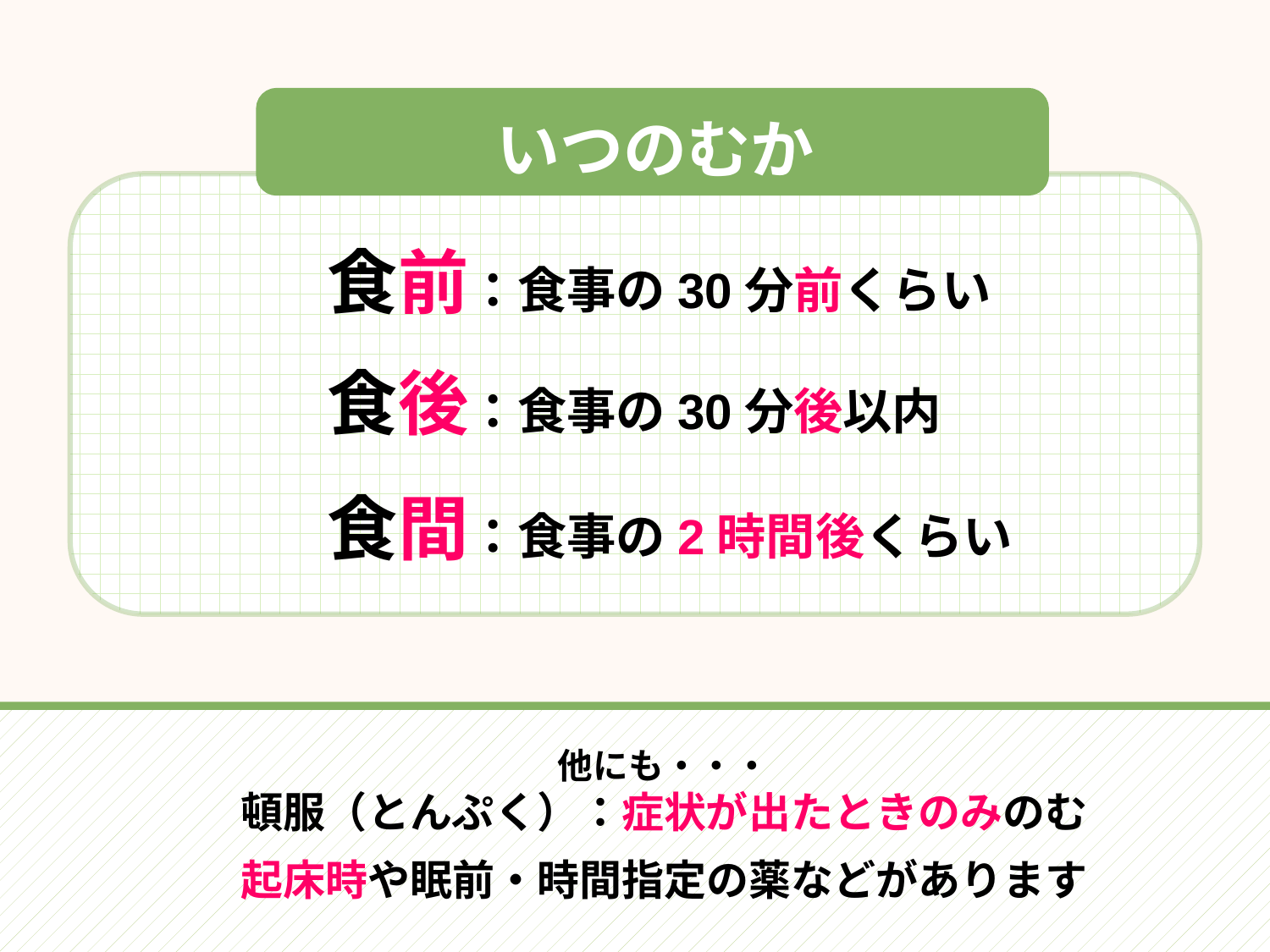

いつのむか

食前：食事の30分前くらい

食後：食事の30分後以内
食間：食事の2時間後くらい

他にも・・・
頓服（とんぷく）：症状が出たときのみのむ

起床時や眠前・時間指定の薬などがあります